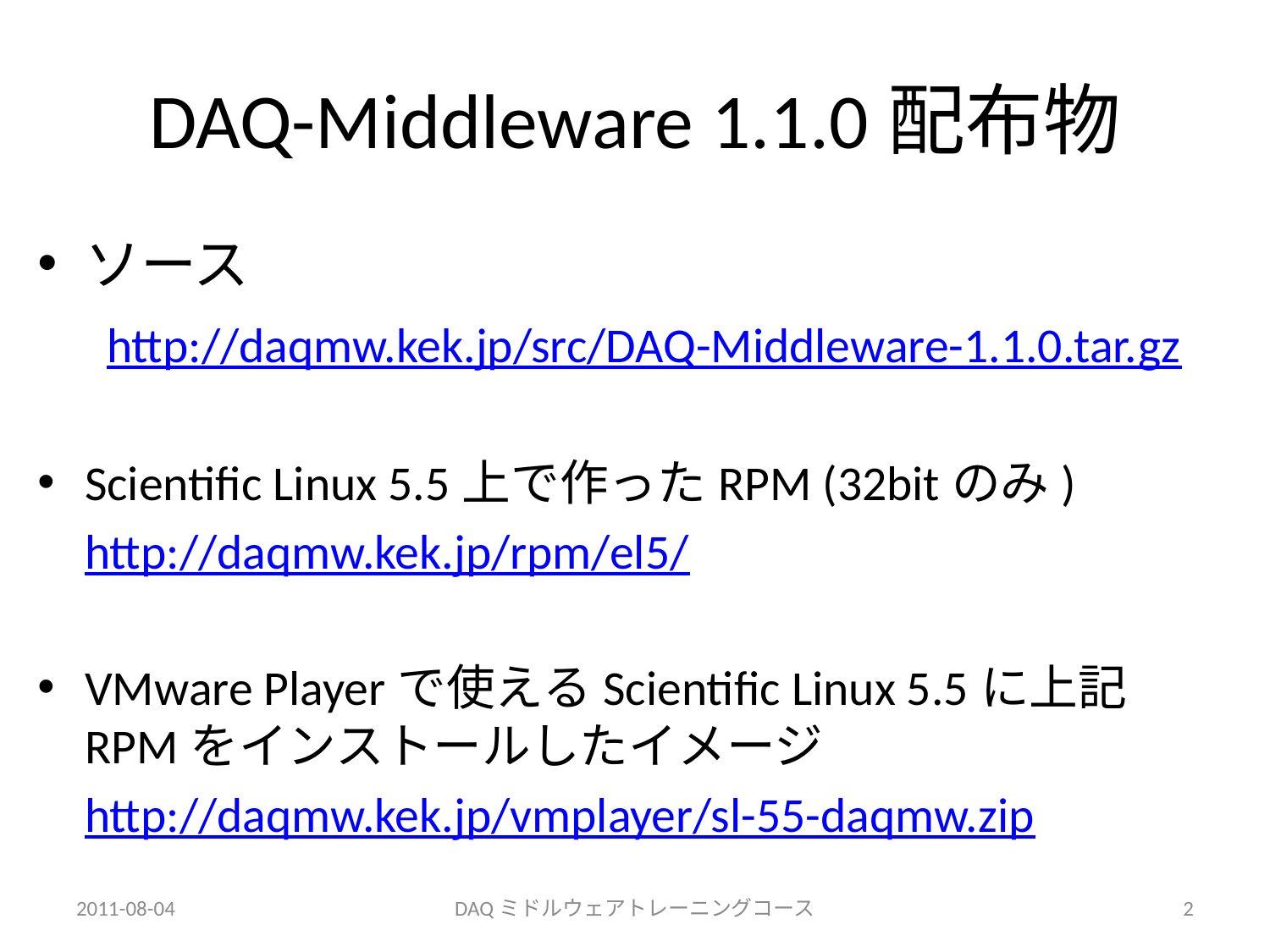

# DAQ-Middleware 1.1.0配布物
ソース
　http://daqmw.kek.jp/src/DAQ-Middleware-1.1.0.tar.gz

Scientific Linux 5.5上で作ったRPM (32bitのみ)
	http://daqmw.kek.jp/rpm/el5/

VMware Playerで使えるScientific Linux 5.5に上記RPMをインストールしたイメージ
	http://daqmw.kek.jp/vmplayer/sl-55-daqmw.zip

2011-08-04
DAQミドルウェアトレーニングコース
2